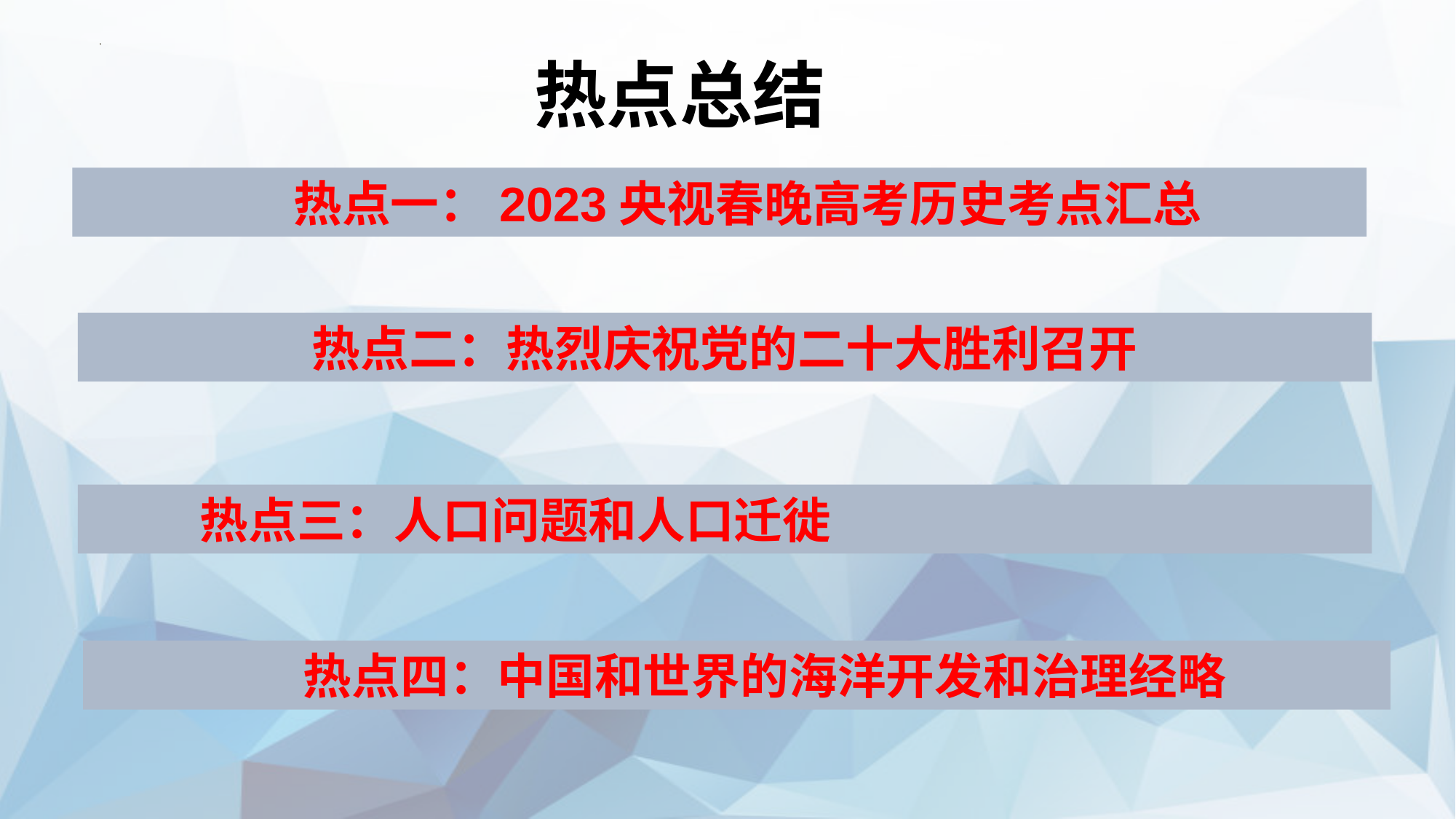

热点总结
    热点一：2023央视春晚高考历史考点汇总
热点二：热烈庆祝党的二十大胜利召开
         热点三：人口问题和人口迁徙
    热点四：中国和世界的海洋开发和治理经略